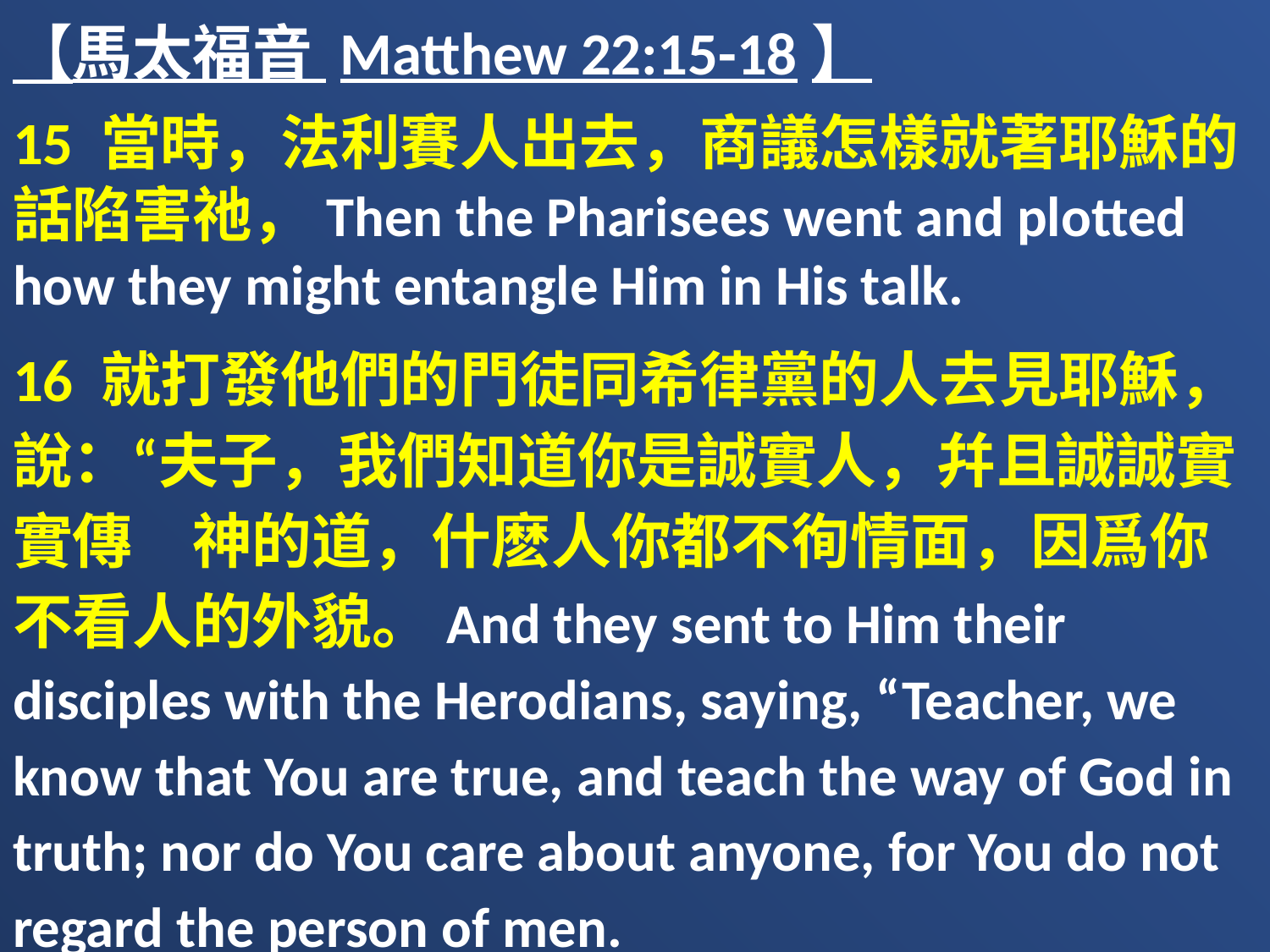

【馬太福音 Matthew 22:15-18】
15 當時，法利賽人出去，商議怎樣就著耶穌的話陷害祂，Then the Pharisees went and plotted how they might entangle Him in His talk.
16 就打發他們的門徒同希律黨的人去見耶穌，說：“夫子，我們知道你是誠實人，幷且誠誠實實傳　神的道，什麽人你都不徇情面，因爲你不看人的外貌。And they sent to Him their disciples with the Herodians, saying, “Teacher, we know that You are true, and teach the way of God in truth; nor do You care about anyone, for You do not regard the person of men.